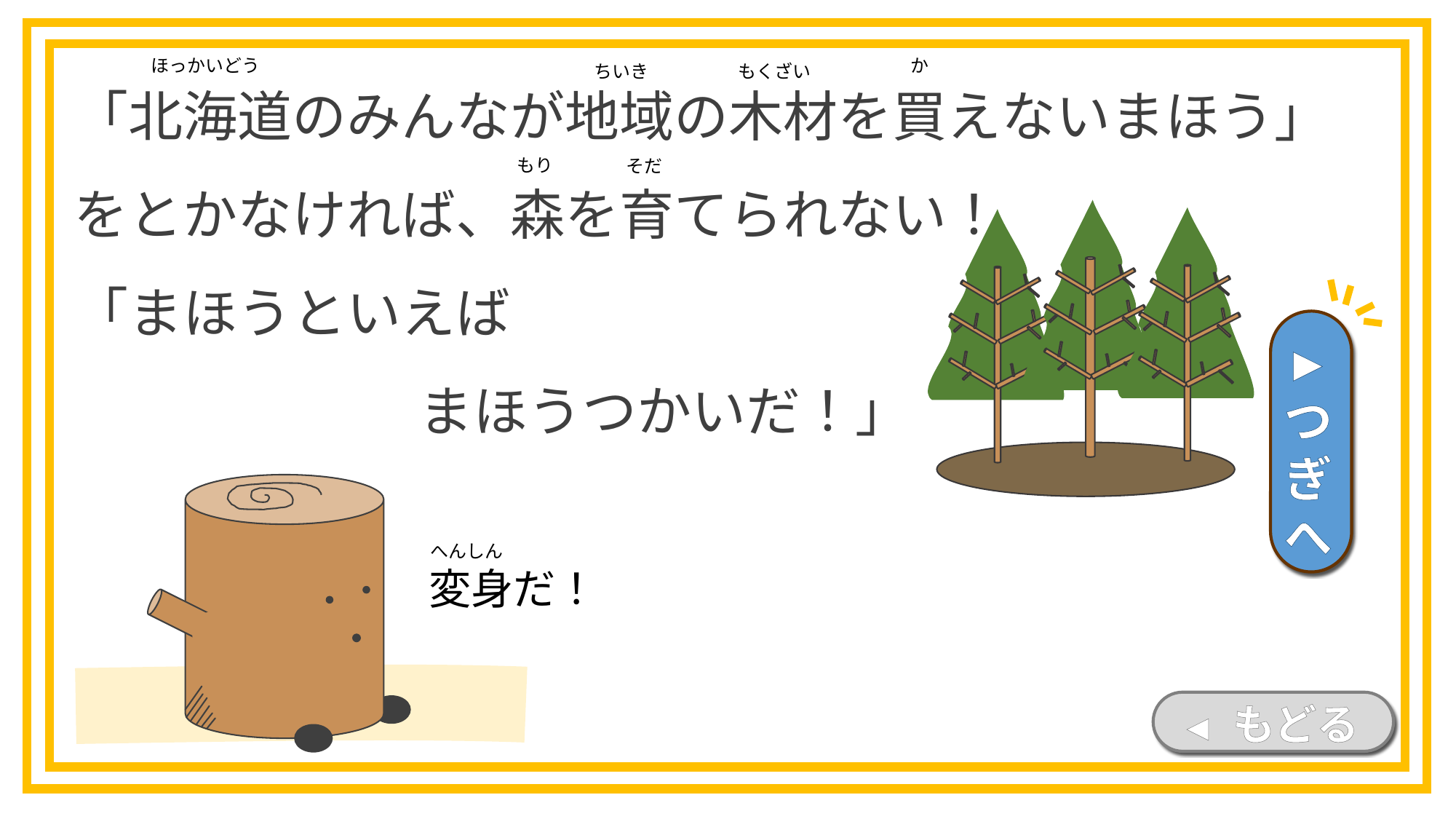

「北海道のみんなが地域の木材を買えないまほう」をとかなければ、森を育てられない！
「まほうといえば
                      まほうつかいだ！」
か
ほっかいどう
もくざい
ちいき
もり
そだ

►つぎへ

へんしん
変身だ！
◄ もどる